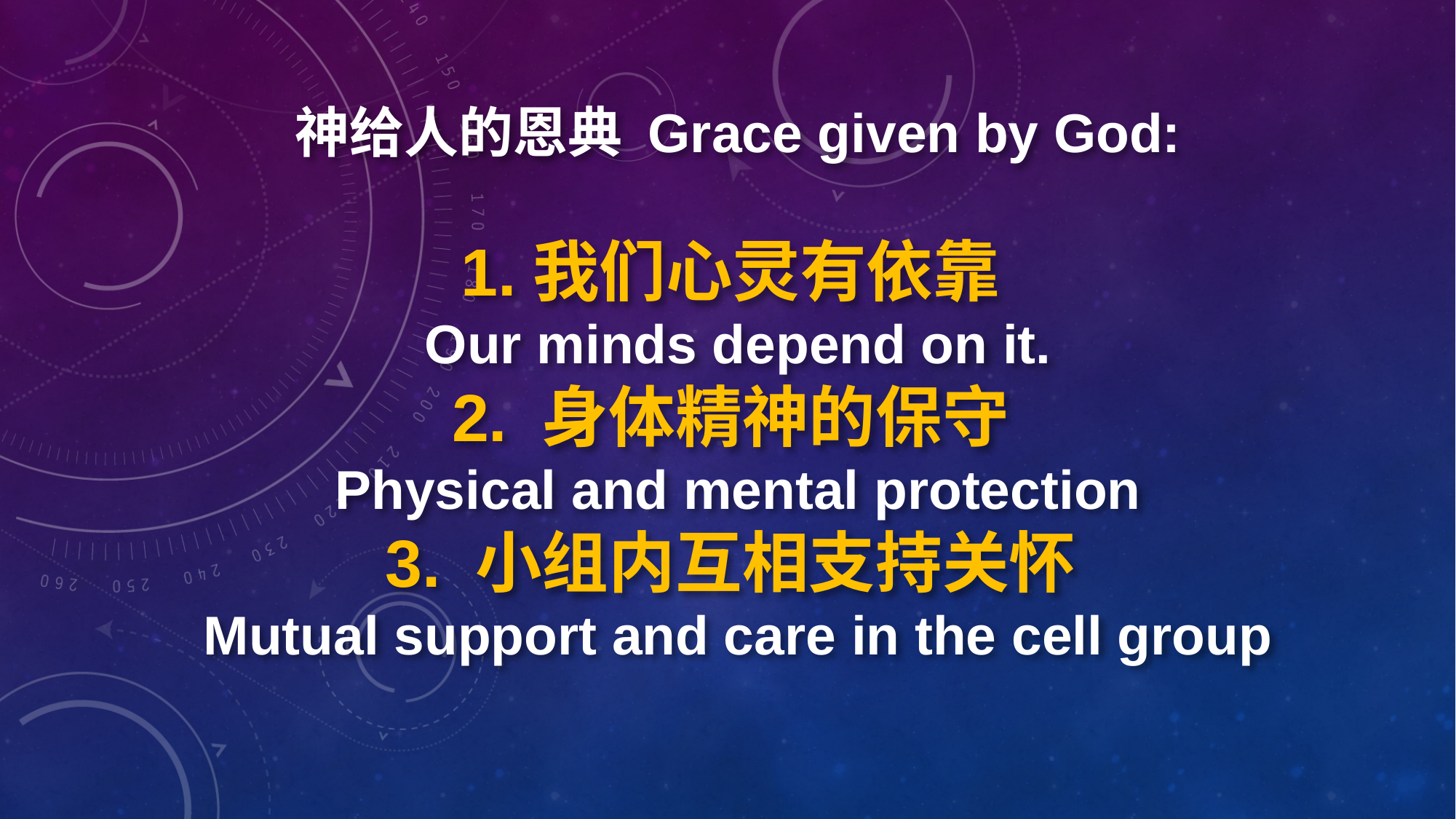

神给人的恩典 Grace given by God:

1.我们心灵有依靠
Our minds depend on it.
2. 身体精神的保守
Physical and mental protection
3. 小组内互相支持关怀
Mutual support and care in the cell group